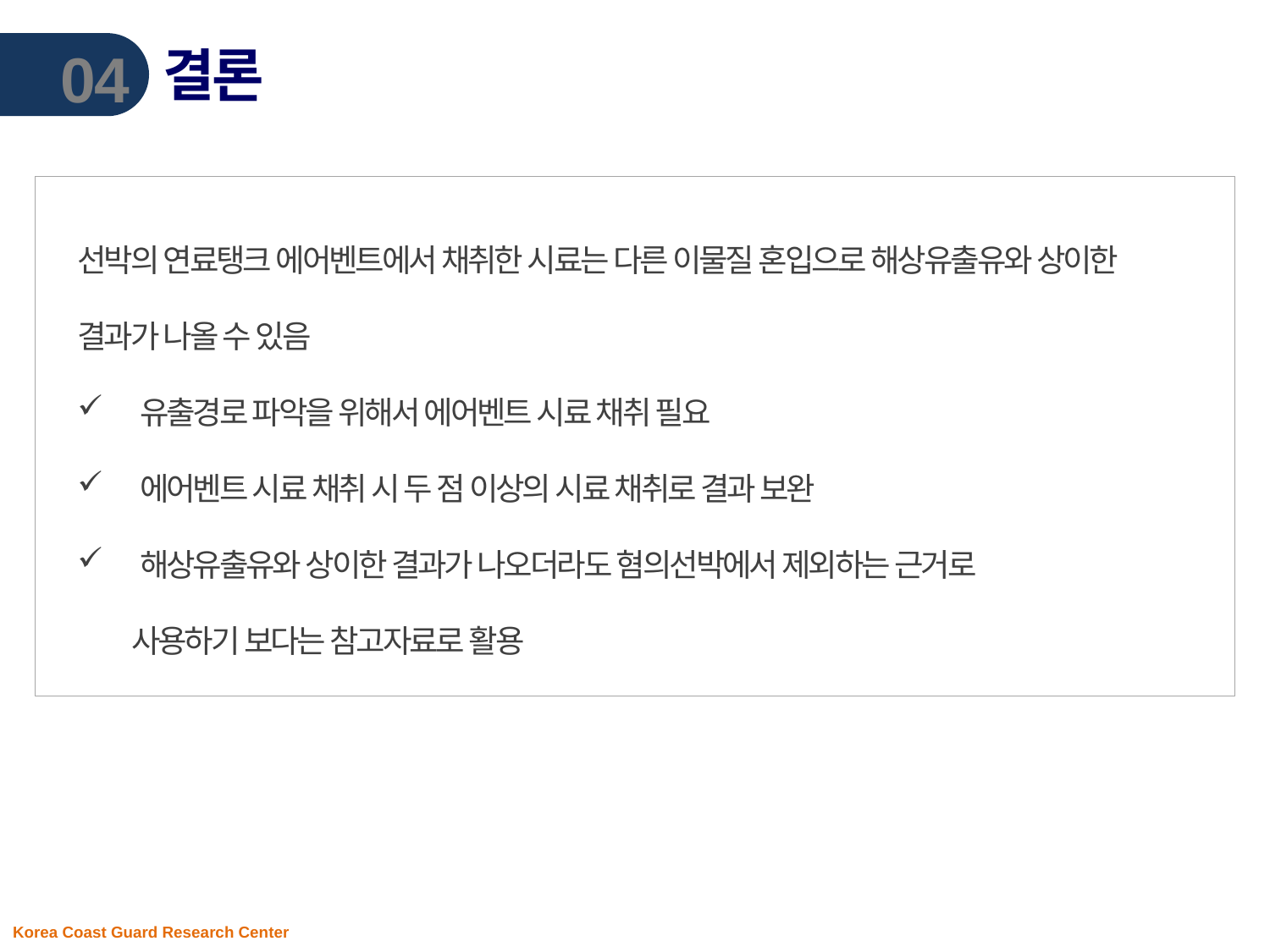

결론
04

선박의 연료탱크 에어벤트에서 채취한 시료는 다른 이물질 혼입으로 해상유출유와 상이한 결과가 나올 수 있음
  유출경로 파악을 위해서 에어벤트 시료 채취 필요
  에어벤트 시료 채취 시 두 점 이상의 시료 채취로 결과 보완
  해상유출유와 상이한 결과가 나오더라도 혐의선박에서 제외하는 근거로
       사용하기 보다는 참고자료로 활용
Korea Coast Guard Research Center